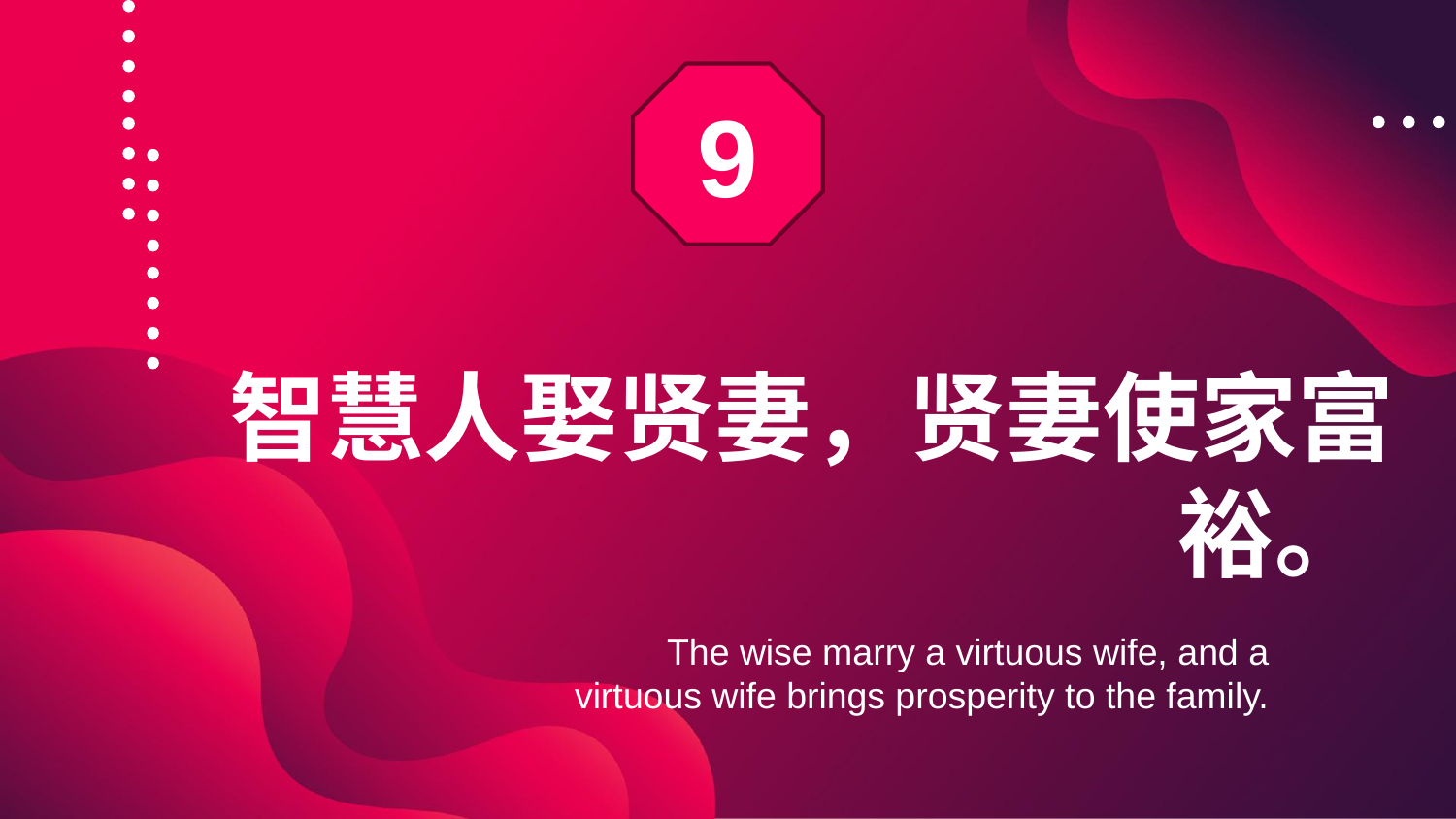

9

# 智慧人娶贤妻，贤妻使家富裕。
The wise marry a virtuous wife, and a virtuous wife brings prosperity to the family.